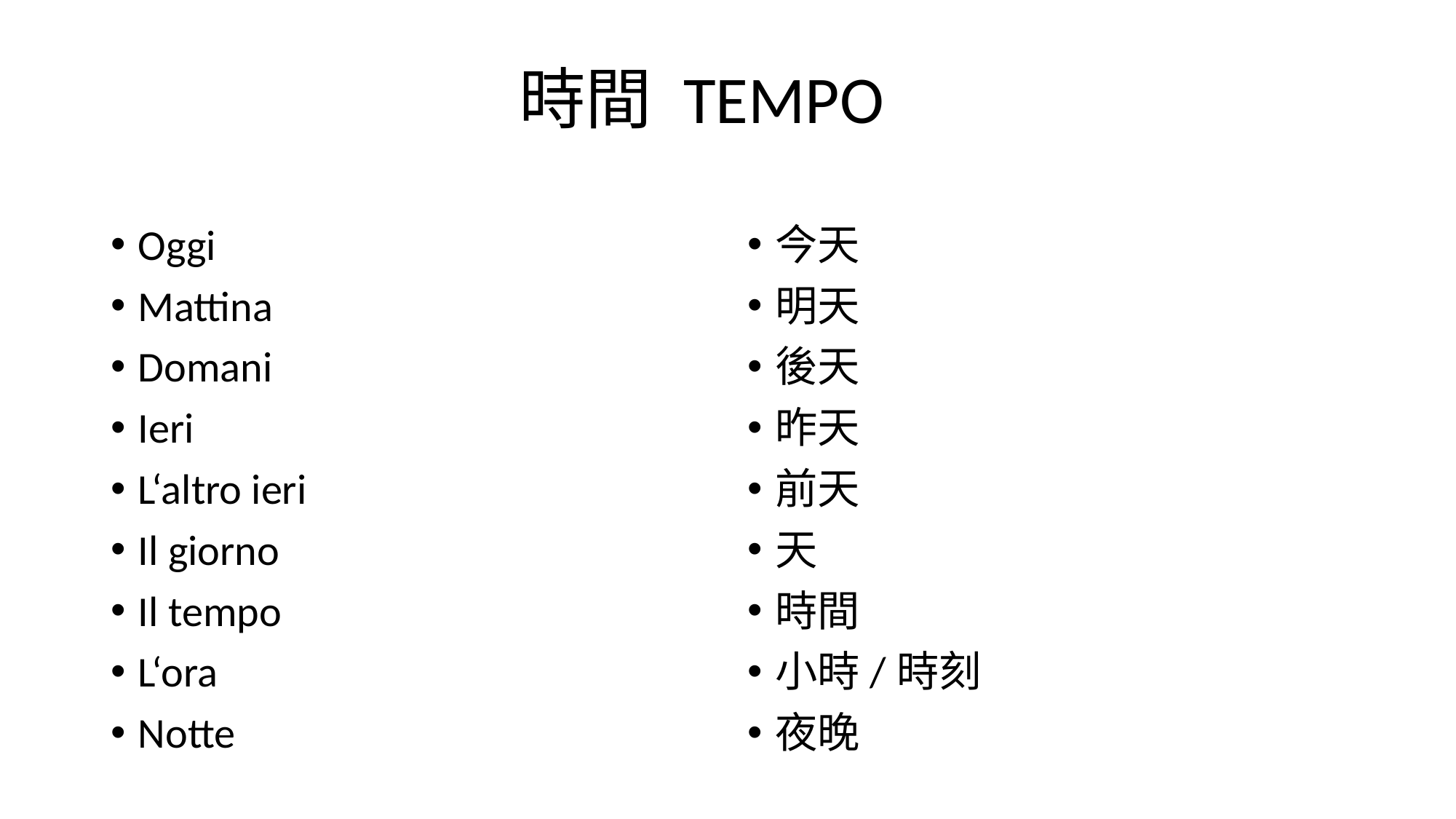

# 時間 TEMPO
Oggi
Mattina
Domani
Ieri
L‘altro ieri
Il giorno
Il tempo
L‘ora
Notte

今天
明天
後天
昨天
前天
天
時間
小時/時刻
夜晚